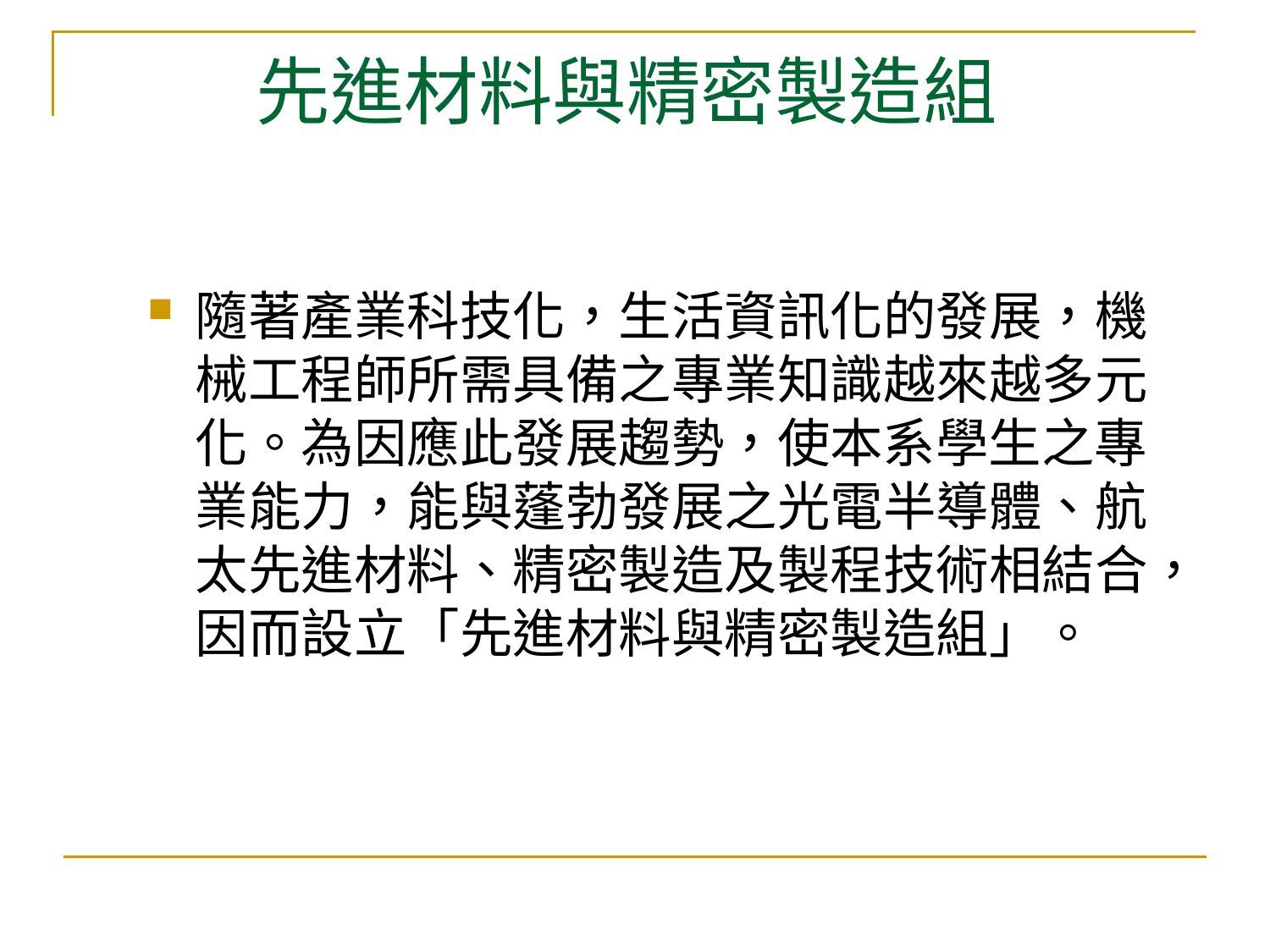

# 先進材料與精密製造組
隨著產業科技化，生活資訊化的發展，機械工程師所需具備之專業知識越來越多元化。為因應此發展趨勢，使本系學生之專業能力，能與蓬勃發展之光電半導體、航太先進材料、精密製造及製程技術相結合，因而設立「先進材料與精密製造組」。